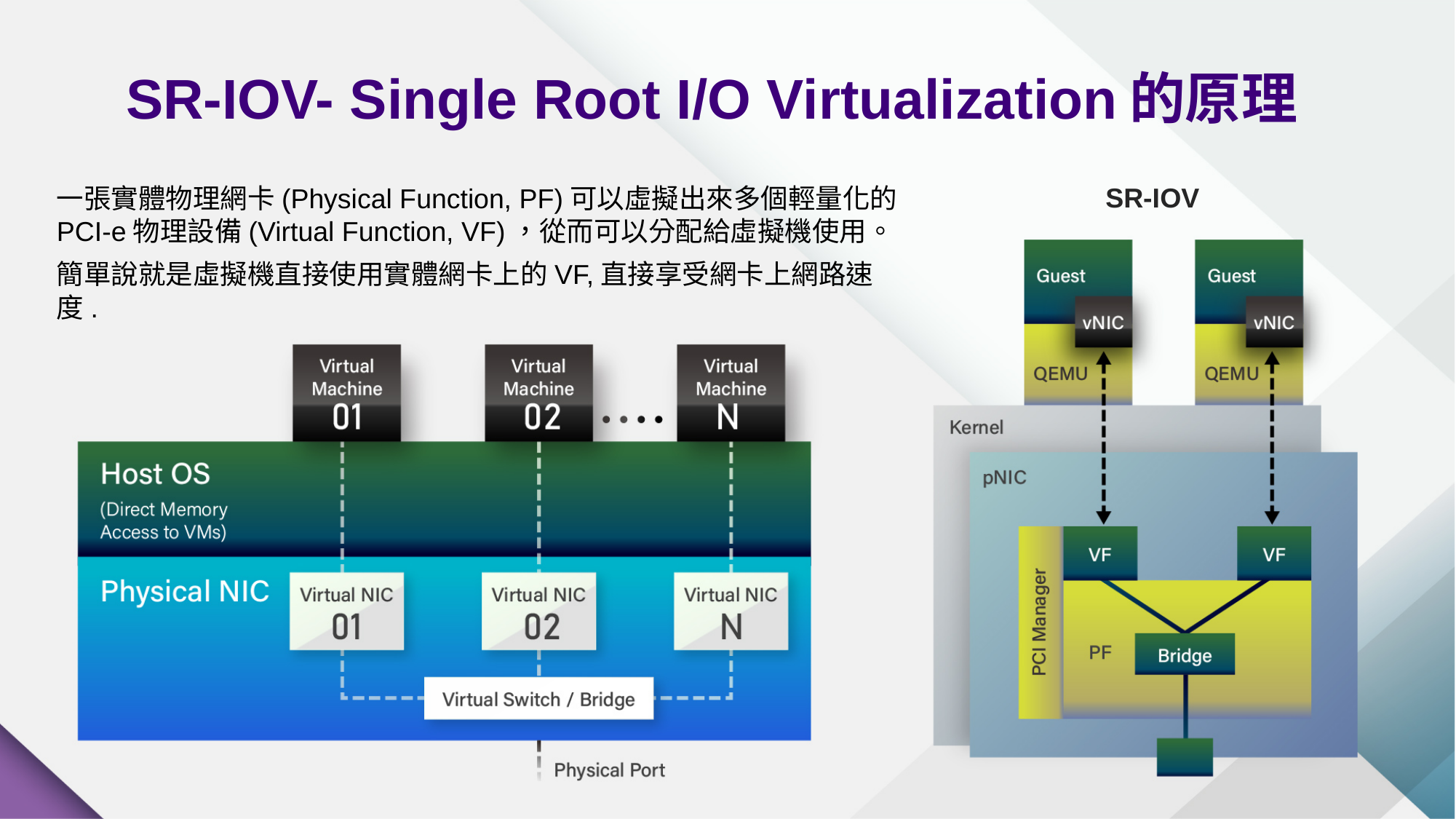

SR-IOV- Single Root I/O Virtualization的原理
一張實體物理網卡(Physical Function, PF)可以虛擬出來多個輕量化的PCI-e物理設備(Virtual Function, VF)，從而可以分配給虛擬機使用。
簡單說就是虛擬機直接使用實體網卡上的VF,直接享受網卡上網路速度.
SR-IOV